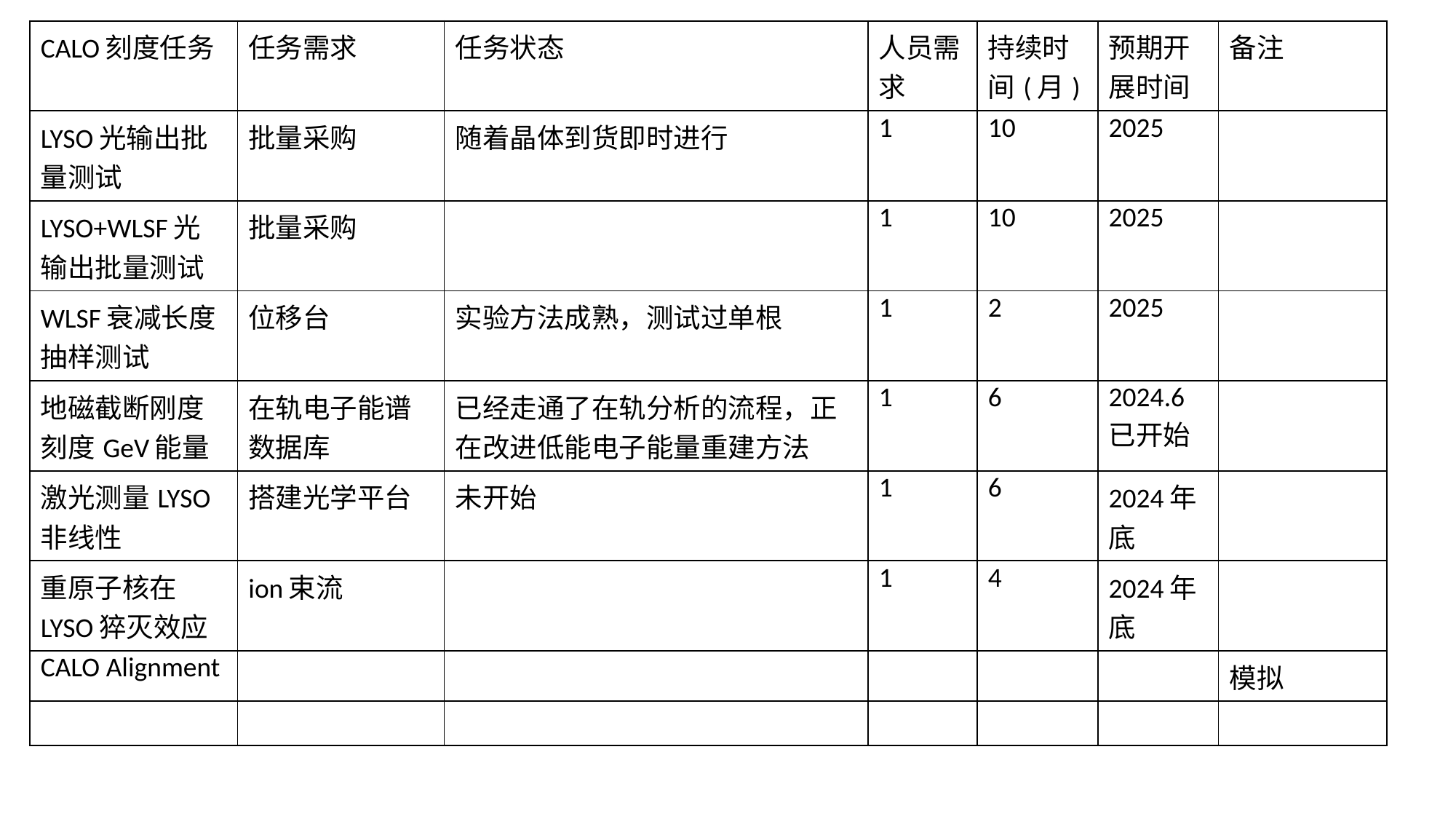

| CALO刻度任务 | 任务需求 | 任务状态 | 人员需求 | 持续时间(月) | 预期开展时间 | 备注 |
| --- | --- | --- | --- | --- | --- | --- |
| LYSO光输出批量测试 | 批量采购 | 随着晶体到货即时进行 | 1 | 10 | 2025 |  |
| LYSO+WLSF光输出批量测试 | 批量采购 |  | 1 | 10 | 2025 |  |
| WLSF衰减长度抽样测试 | 位移台 | 实验方法成熟，测试过单根 | 1 | 2 | 2025 |  |
| 地磁截断刚度刻度GeV能量 | 在轨电子能谱数据库 | 已经走通了在轨分析的流程，正在改进低能电子能量重建方法 | 1 | 6 | 2024.6已开始 |  |
| 激光测量LYSO非线性 | 搭建光学平台 | 未开始 | 1 | 6 | 2024年底 |  |
| 重原子核在LYSO猝灭效应 | ion束流 |  | 1 | 4 | 2024年底 |  |
| CALO Alignment |  |  |  |  |  | 模拟 |
|  |  |  |  |  |  |  |